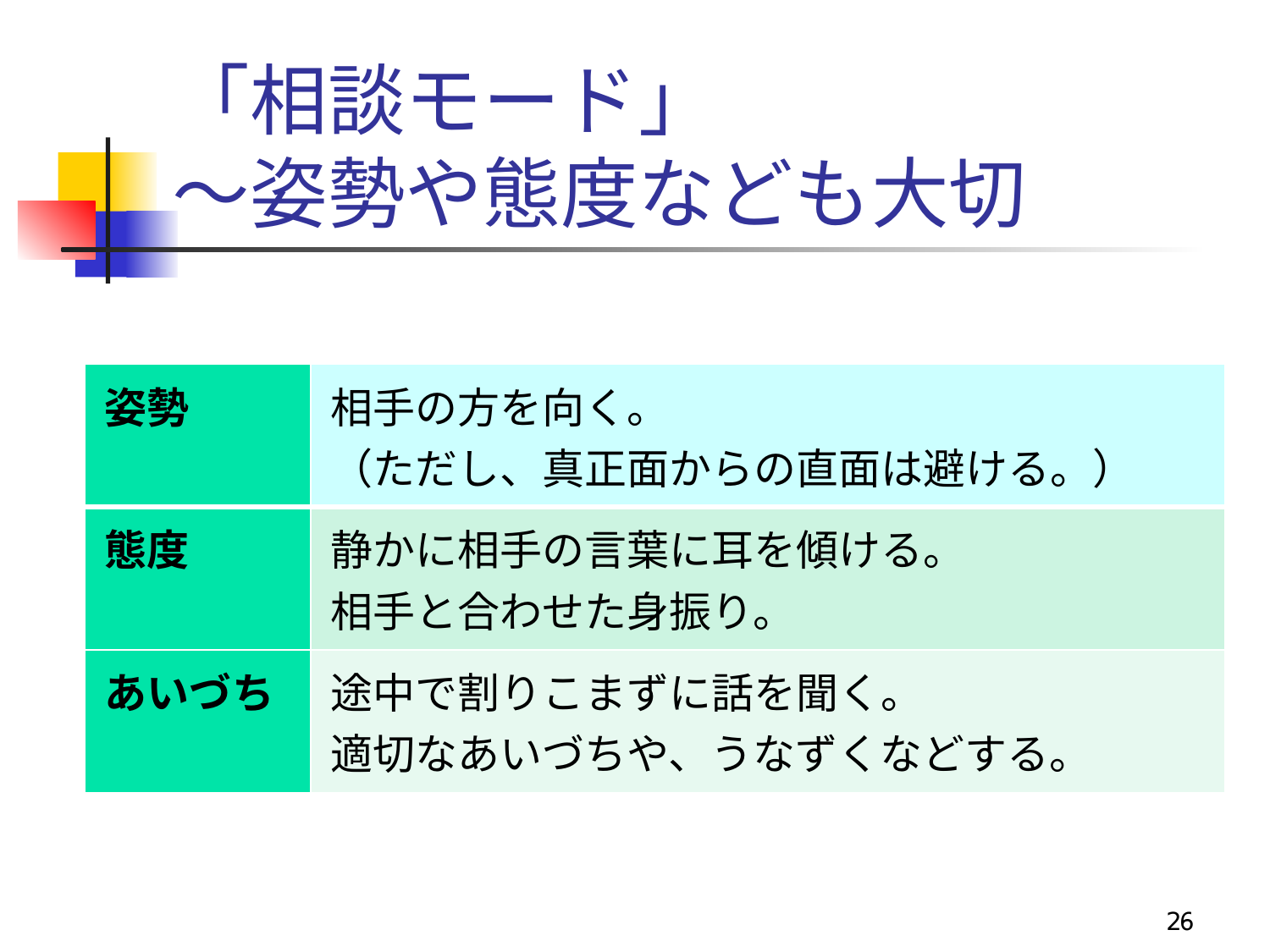

# 「相談モード」 ～姿勢や態度なども大切
| 姿勢 | 相手の方を向く。 （ただし、真正面からの直面は避ける。） |
| --- | --- |
| 態度 | 静かに相手の言葉に耳を傾ける。 相手と合わせた身振り。 |
| あいづち | 途中で割りこまずに話を聞く。 適切なあいづちや、うなずくなどする。 |

26